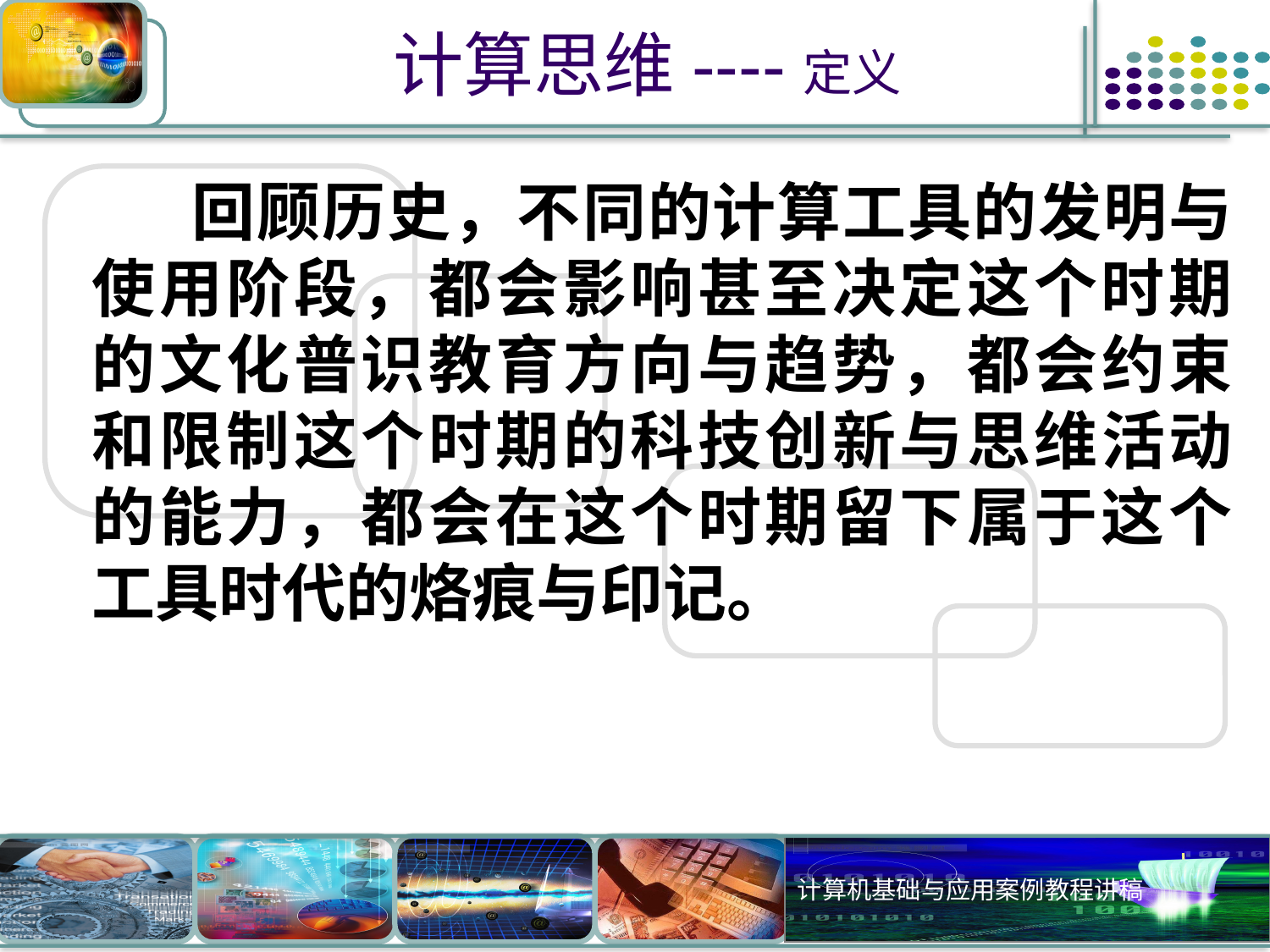

# 计算思维----定义
            回顾历史，不同的计算工具的发明与使用阶段，都会影响甚至决定这个时期的文化普识教育方向与趋势，都会约束和限制这个时期的科技创新与思维活动的能力，都会在这个时期留下属于这个工具时代的烙痕与印记。